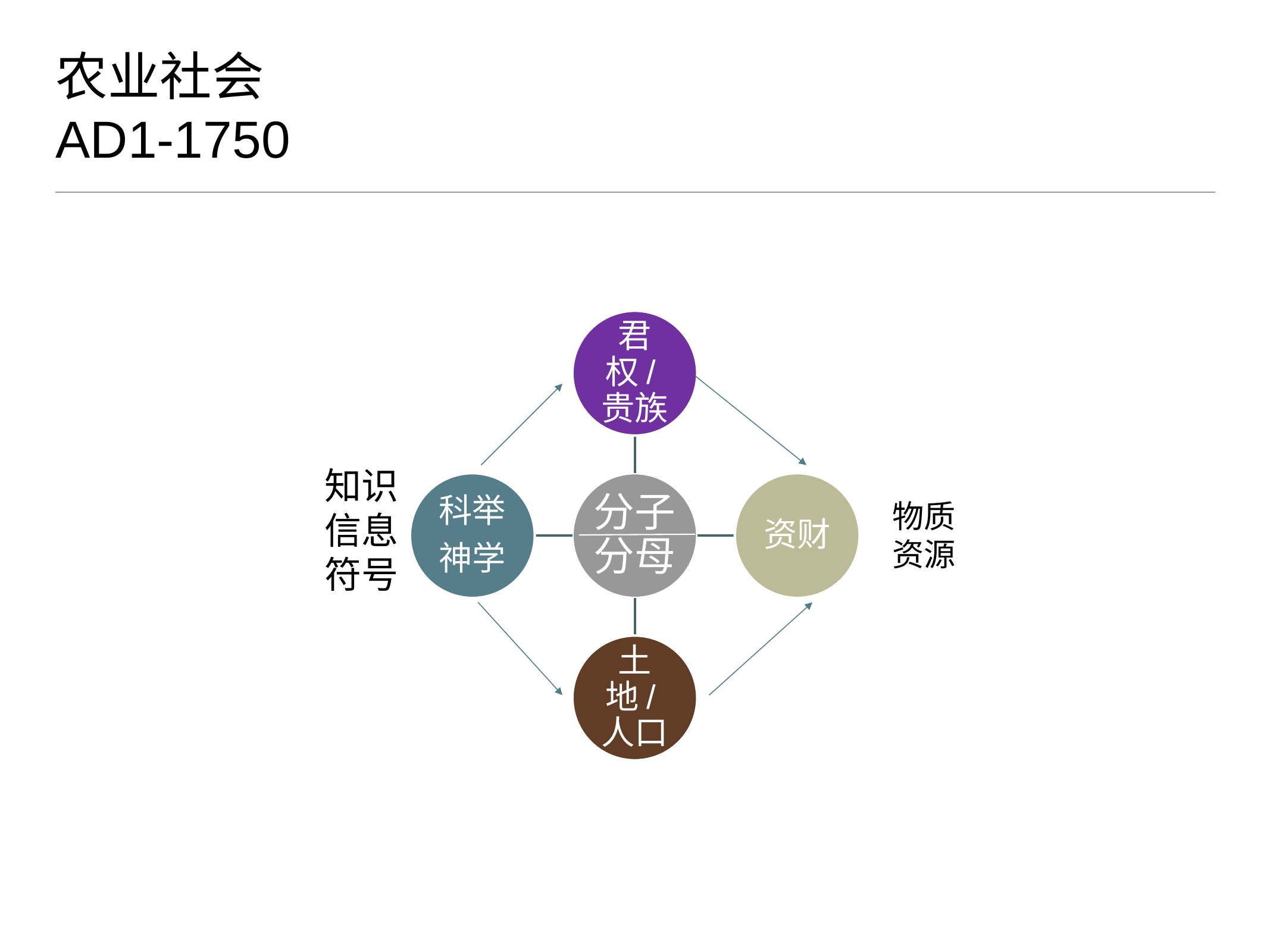

# 农业社会 AD1-1750
分子分母

君权/贵族

资财

土地/人口

科举
神学
知识
信息
符号
物质资源